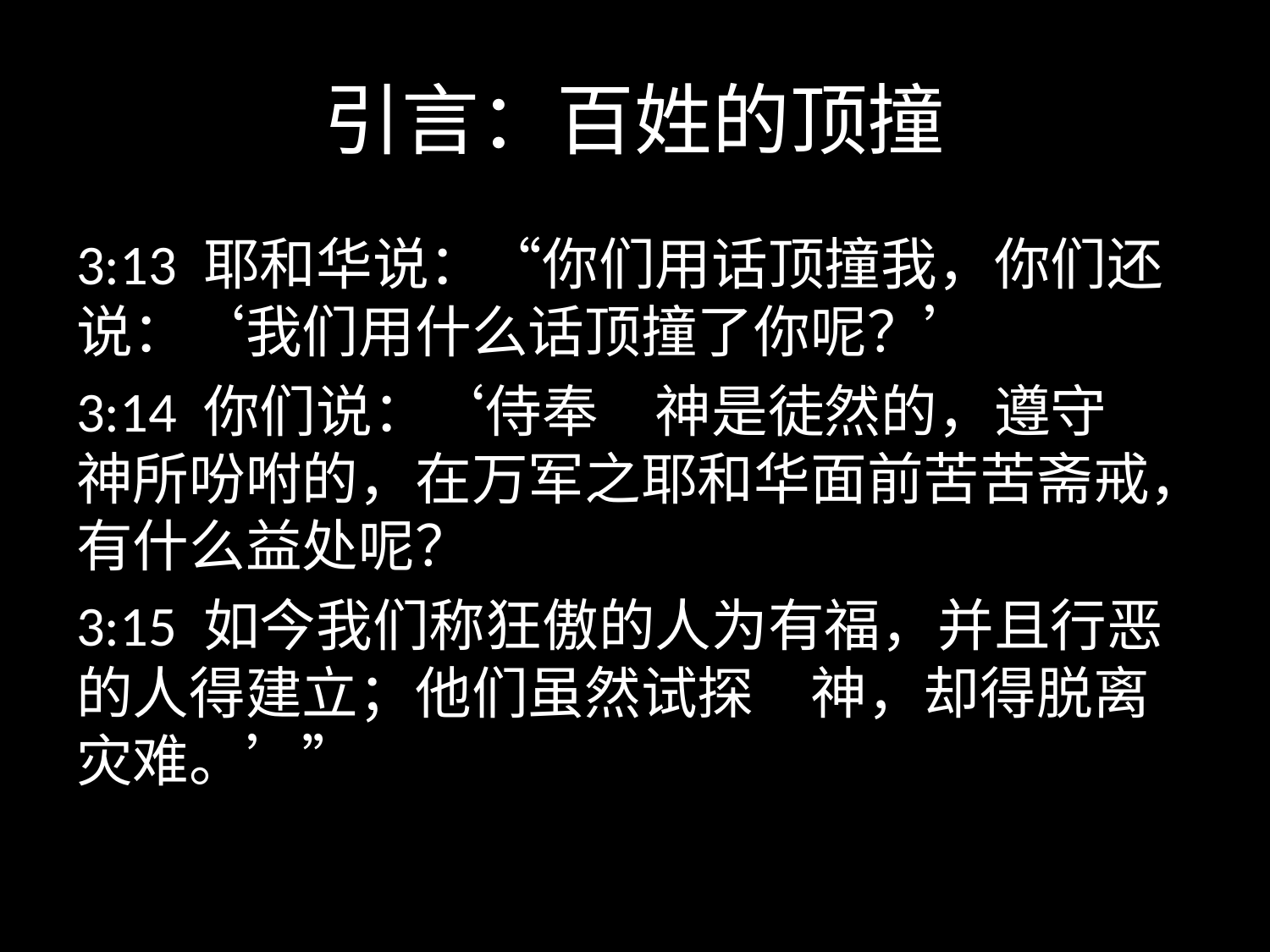

# 引言：百姓的顶撞
3:13 耶和华说：“你们用话顶撞我，你们还说：‘我们用什么话顶撞了你呢？’
3:14 你们说：‘侍奉　神是徒然的，遵守　神所吩咐的，在万军之耶和华面前苦苦斋戒，有什么益处呢？
3:15 如今我们称狂傲的人为有福，并且行恶的人得建立；他们虽然试探　神，却得脱离灾难。’”